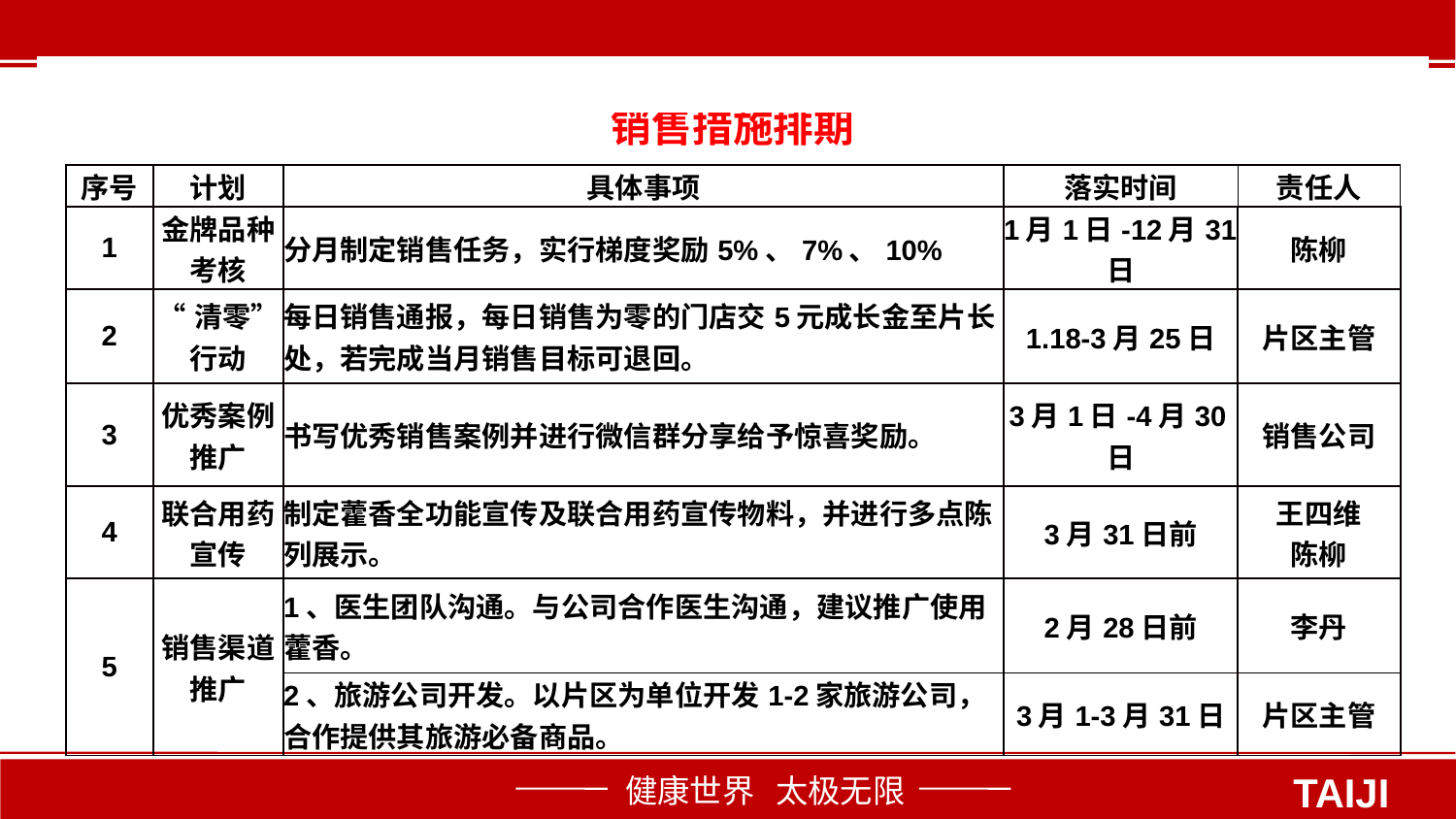

| 销售措施排期 |  |  |  |  |
| --- | --- | --- | --- | --- |
| 序号 | 计划 | 具体事项 | 落实时间 | 责任人 |
| 1 | 金牌品种考核 | 分月制定销售任务，实行梯度奖励5%、7%、10% | 1月1日-12月31日 | 陈柳 |
| 2 | “清零”行动 | 每日销售通报，每日销售为零的门店交5元成长金至片长处，若完成当月销售目标可退回。 | 1.18-3月25日 | 片区主管 |
| 3 | 优秀案例推广 | 书写优秀销售案例并进行微信群分享给予惊喜奖励。 | 3月1日-4月30日 | 销售公司 |
| 4 | 联合用药宣传 | 制定藿香全功能宣传及联合用药宣传物料，并进行多点陈列展示。 | 3月31日前 | 王四维 陈柳 |
| 5 | 销售渠道推广 | 1、医生团队沟通。与公司合作医生沟通，建议推广使用藿香。 | 2月28日前 | 李丹 |
|  |  | 2、旅游公司开发。以片区为单位开发1-2家旅游公司，合作提供其旅游必备商品。 | 3月1-3月31日 | 片区主管 |